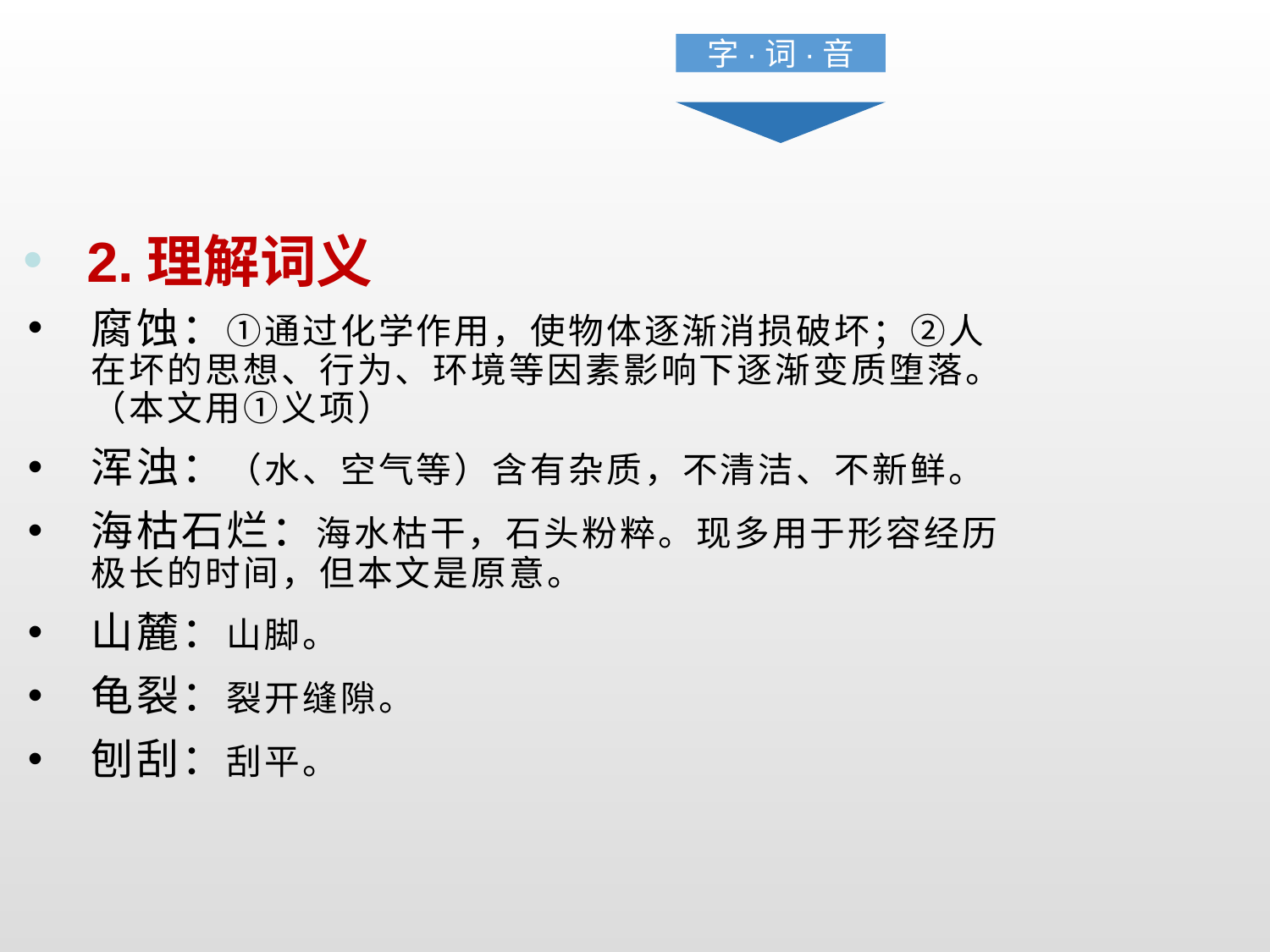

字·词·音

2.理解词义
腐蚀：①通过化学作用，使物体逐渐消损破坏；②人在坏的思想、行为、环境等因素影响下逐渐变质堕落。（本文用①义项）
浑浊：（水、空气等）含有杂质，不清洁、不新鲜。
海枯石烂：海水枯干，石头粉粹。现多用于形容经历极长的时间，但本文是原意。
山麓：山脚。
龟裂：裂开缝隙。
刨刮：刮平。